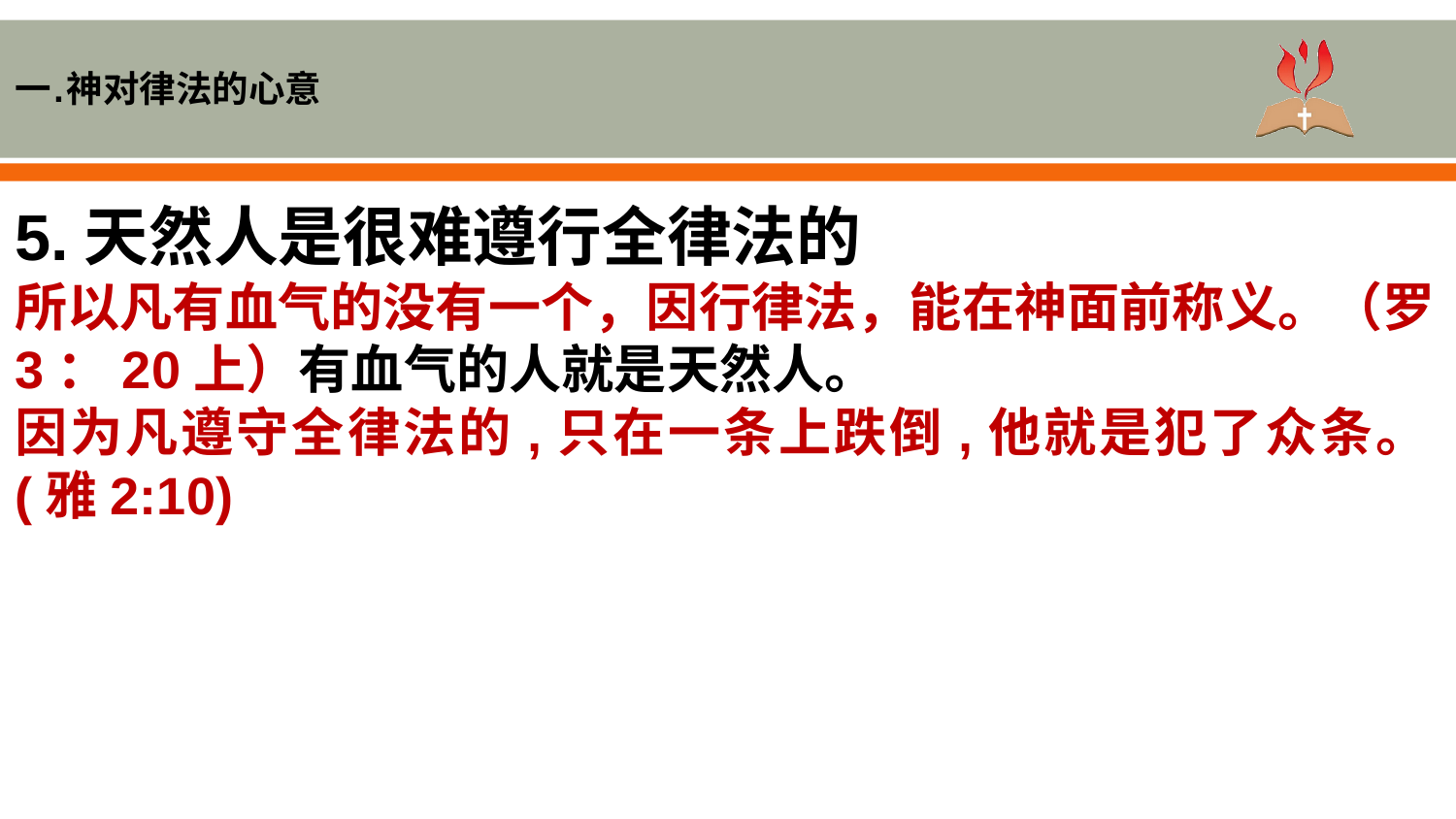

一.神对律法的心意
5.天然人是很难遵行全律法的
所以凡有血气的没有一个，因行律法，能在神面前称义。（罗3：20上）有血气的人就是天然人。
因为凡遵守全律法的,只在一条上跌倒,他就是犯了众条。(雅2:10)